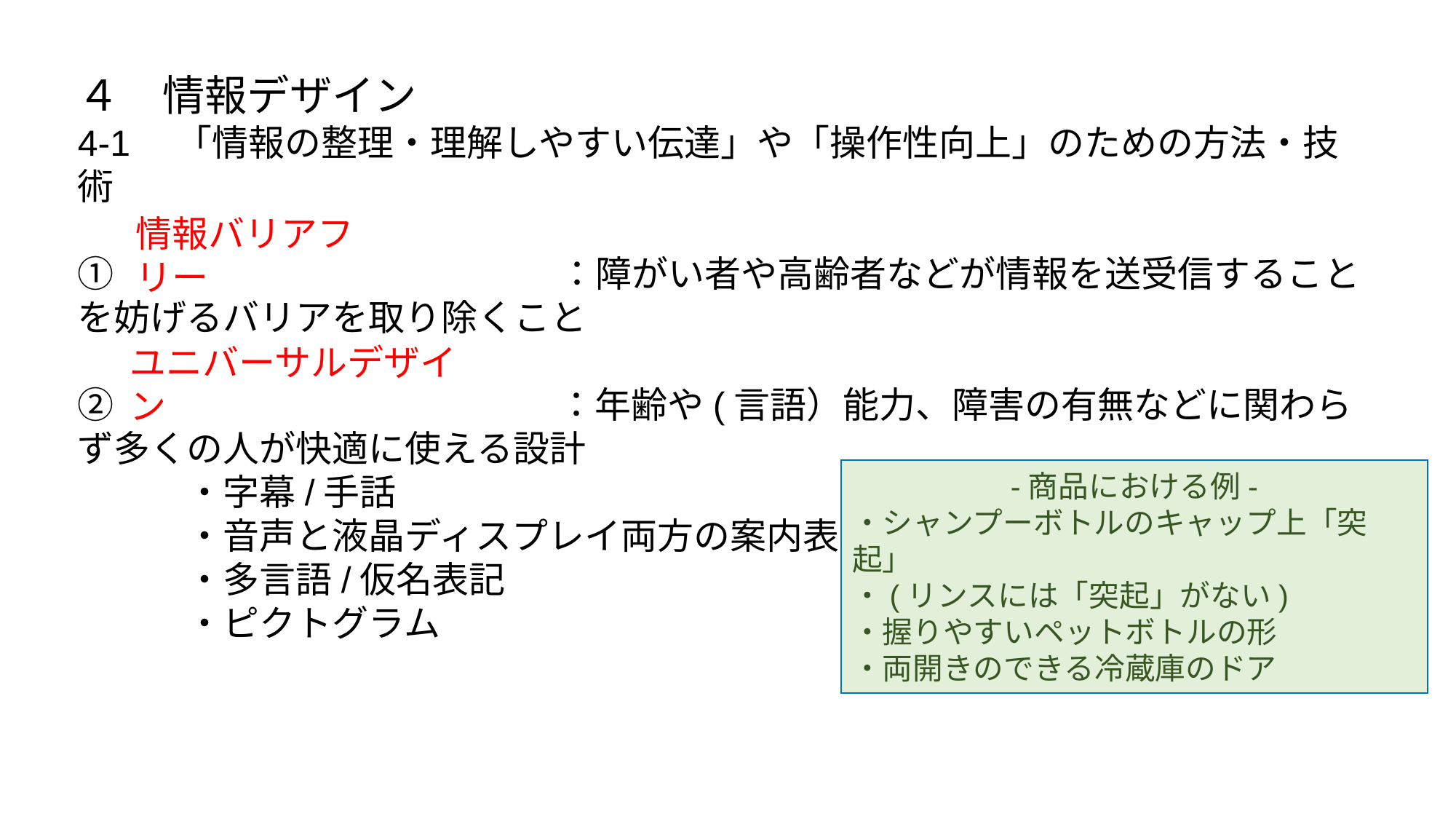

４　情報デザイン
4-1　「情報の整理・理解しやすい伝達」や「操作性向上」のための方法・技術

①情報バリアフリー　　　　：障がい者や高齢者などが情報を送受信することを妨げるバリアを取り除くこと

②ユニバーサルデザイン　　：年齢や(言語）能力、障害の有無などに関わらず多くの人が快適に使える設計
	・字幕/手話
	・音声と液晶ディスプレイ両方の案内表示
	・多言語/仮名表記
	・ピクトグラム

情報バリアフリー
ユニバーサルデザイン
-商品における例-
・シャンプーボトルのキャップ上「突起」
・(リンスには「突起」がない)
・握りやすいペットボトルの形
・両開きのできる冷蔵庫のドア